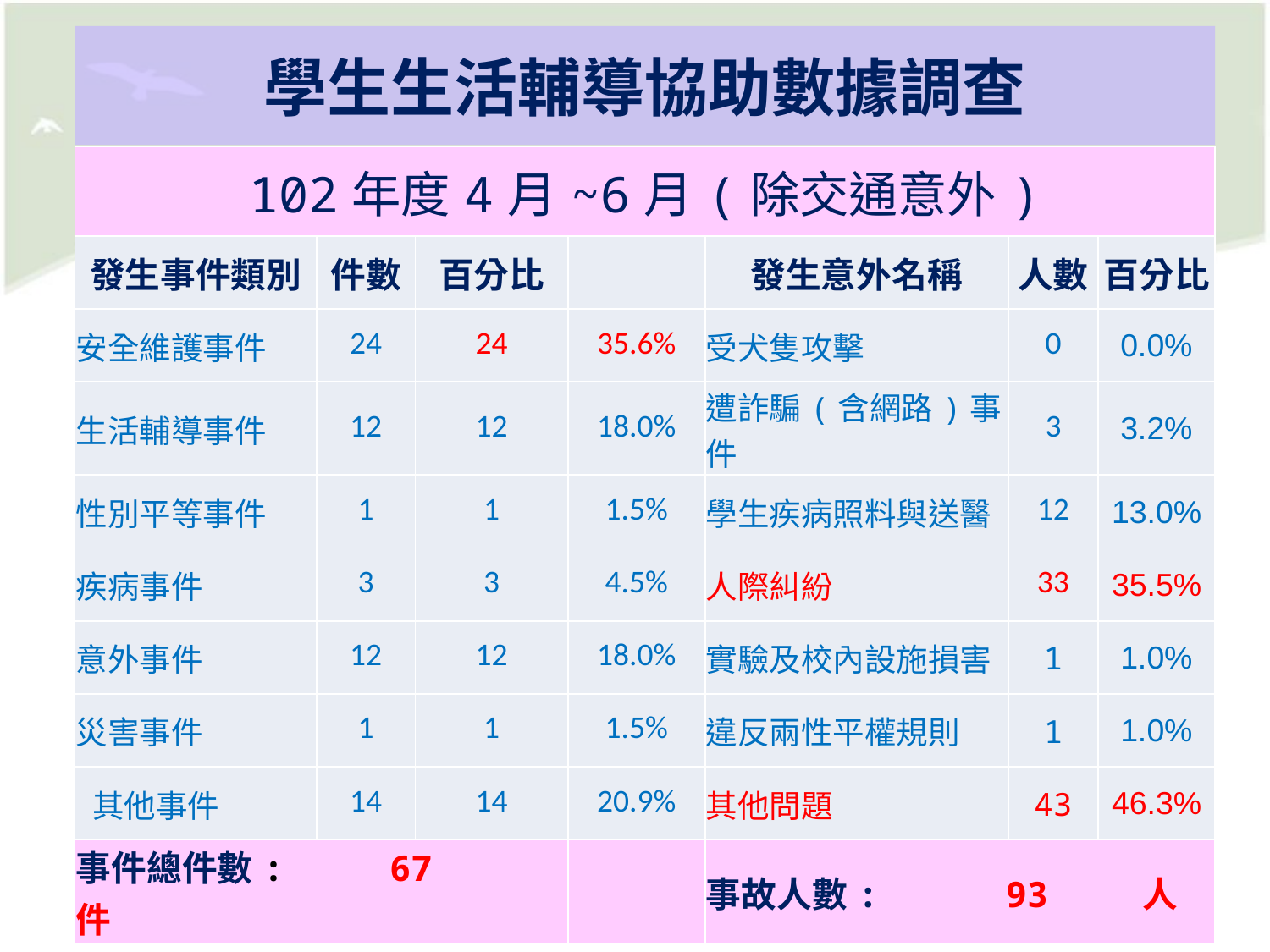

# 學生生活輔導協助數據調查
| 102年度4月~6月(除交通意外) |  |  |  |  |  |  |
| --- | --- | --- | --- | --- | --- | --- |
| 發生事件類別 | 件數 | 百分比 |  | 發生意外名稱 | 人數 | 百分比 |
| 安全維護事件 | 24 | 24 | 35.6% | 受犬隻攻擊 | 0 | 0.0% |
| 生活輔導事件 | 12 | 12 | 18.0% | 遭詐騙(含網路)事件 | 3 | 3.2% |
| 性別平等事件 | 1 | 1 | 1.5% | 學生疾病照料與送醫 | 12 | 13.0% |
| 疾病事件 | 3 | 3 | 4.5% | 人際糾紛 | 33 | 35.5% |
| 意外事件 | 12 | 12 | 18.0% | 實驗及校內設施損害 | 1 | 1.0% |
| 災害事件 | 1 | 1 | 1.5% | 違反兩性平權規則 | 1 | 1.0% |
| 其他事件 | 14 | 14 | 20.9% | 其他問題 | 43 | 46.3% |
| 事件總件數: 67 件 |  |  |  | 事故人數: 93 人 |  |  |